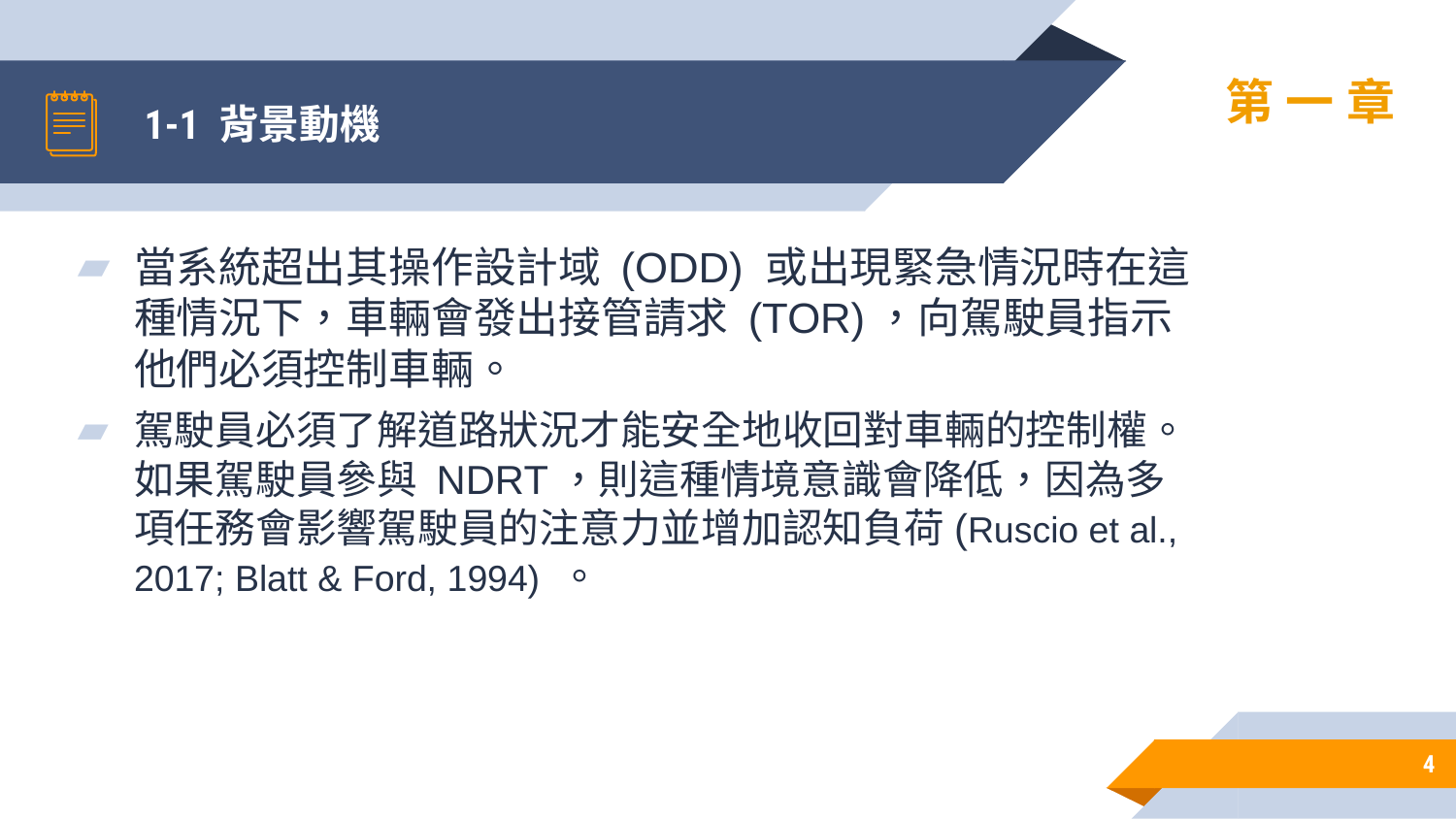

# 1-1 背景動機
第一章

當系統超出其操作設計域 (ODD) 或出現緊急情況時在這種情況下，車輛會發出接管請求 (TOR)，向駕駛員指示他們必須控制車輛。
駕駛員必須了解道路狀況才能安全地收回對車輛的控制權。如果駕駛員參與 NDRT，則這種情境意識會降低，因為多項任務會影響駕駛員的注意力並增加認知負荷(Ruscio et al., 2017; Blatt & Ford, 1994) 。

4